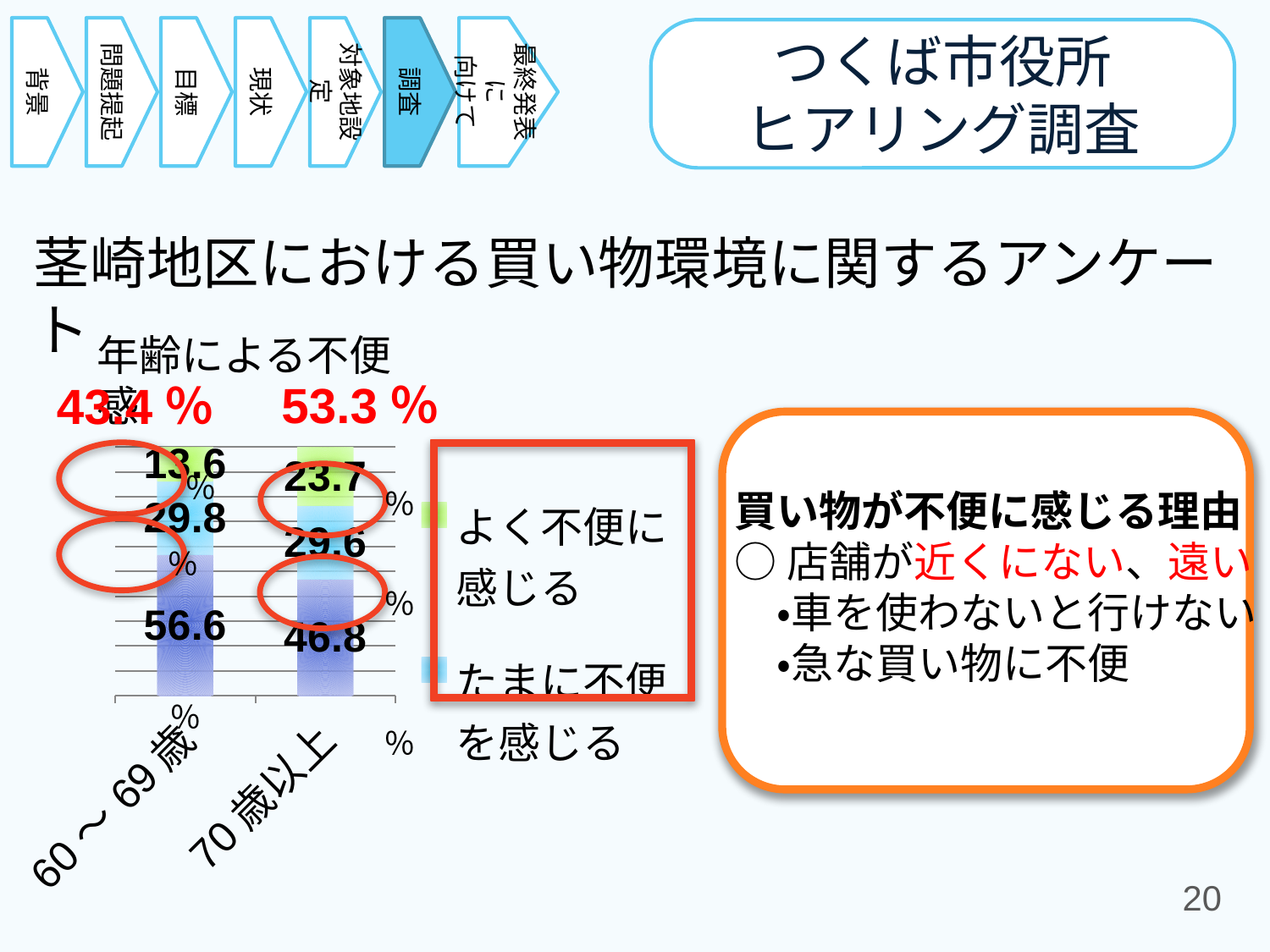

背景
問題提起
目標
現状
対象地設定
調査
最終発表に
向けて
つくば市役所
ヒアリング調査
#
茎崎地区における買い物環境に関するアンケート
年齢による不便感
53.3％
43.4％

### Chart

| Category | 特に不便は感じない | たまに不便を感じる | よく不便に感じる |
|---|---|---|---|
| 60〜69歳 | 56.6 | 29.8 | 13.6 |
| 70歳以上 | 46.8 | 29.6 | 23.7 |
％
％
買い物が不便に感じる理由
○店舗が近くにない、遠い
　•車を使わないと行けない
　•急な買い物に不便

％
％
％
％
20